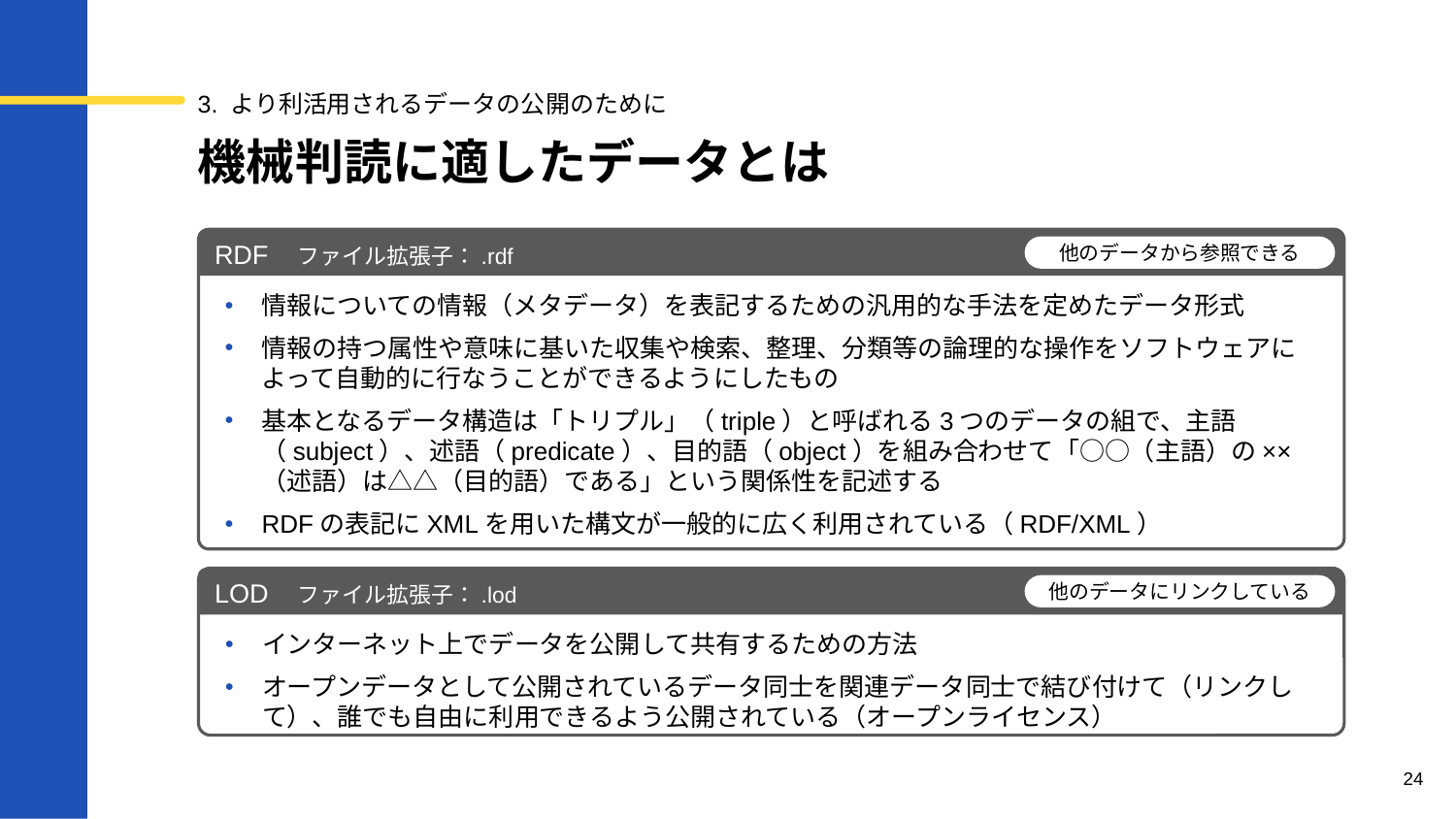

3. より利活用されるデータの公開のために
# 機械判読に適したデータとは
RDF　ファイル拡張子：.rdf
情報についての情報（メタデータ）を表記するための汎用的な手法を定めたデータ形式
情報の持つ属性や意味に基いた収集や検索、整理、分類等の論理的な操作をソフトウェアによって自動的に行なうことができるようにしたもの
基本となるデータ構造は「トリプル」（triple）と呼ばれる3つのデータの組で、主語（subject）、述語（predicate）、目的語（object）を組み合わせて「○○（主語）の××（述語）は△△（目的語）である」という関係性を記述する
RDFの表記にXMLを用いた構文が一般的に広く利用されている（RDF/XML）
他のデータから参照できる
LOD　ファイル拡張子：.lod
インターネット上でデータを公開して共有するための方法
オープンデータとして公開されているデータ同士を関連データ同士で結び付けて（リンクして）、誰でも自由に利用できるよう公開されている（オープンライセンス）
他のデータにリンクしている
24